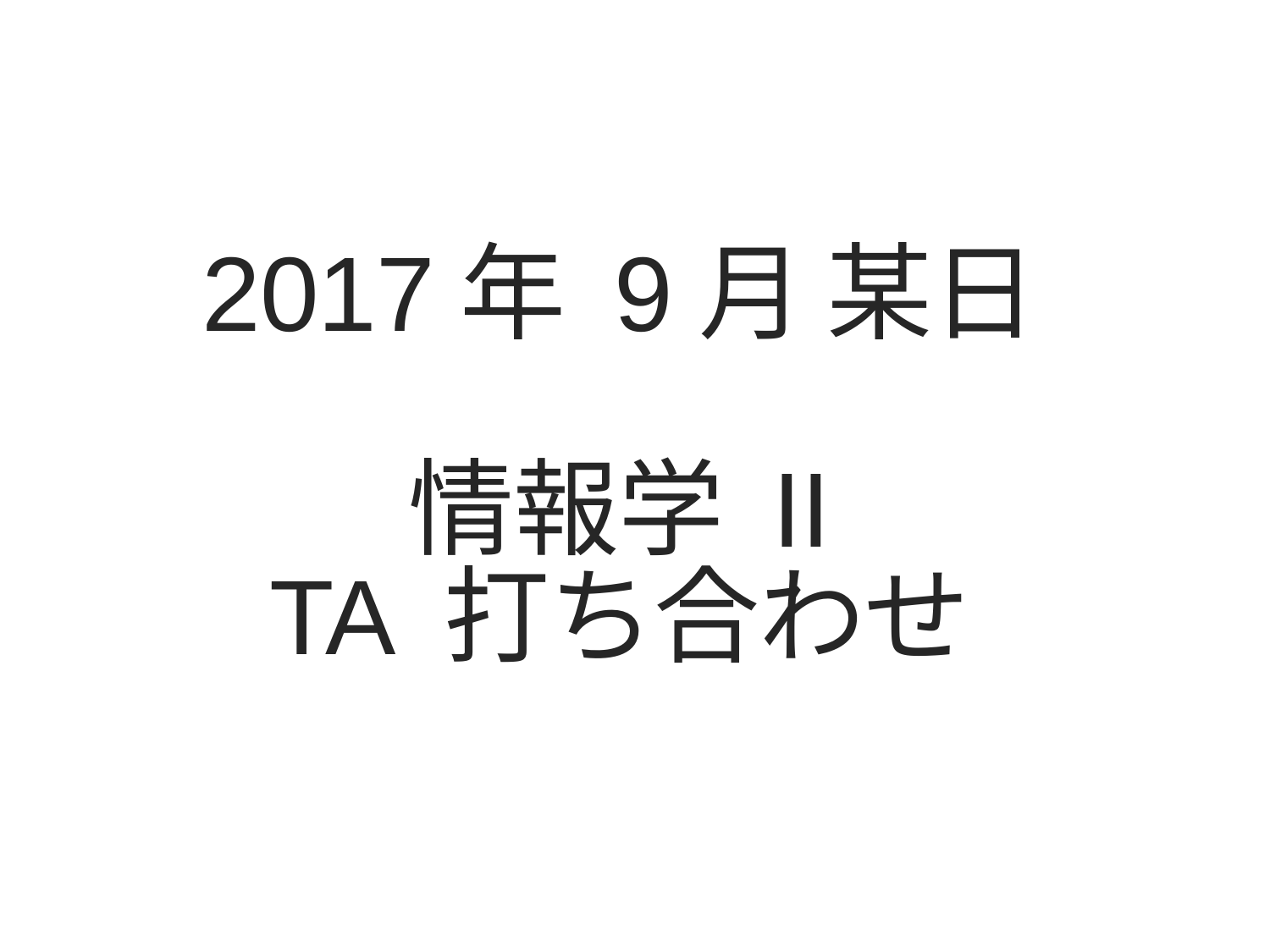

2017年 9月 某日
情報学 II
TA 打ち合わせ